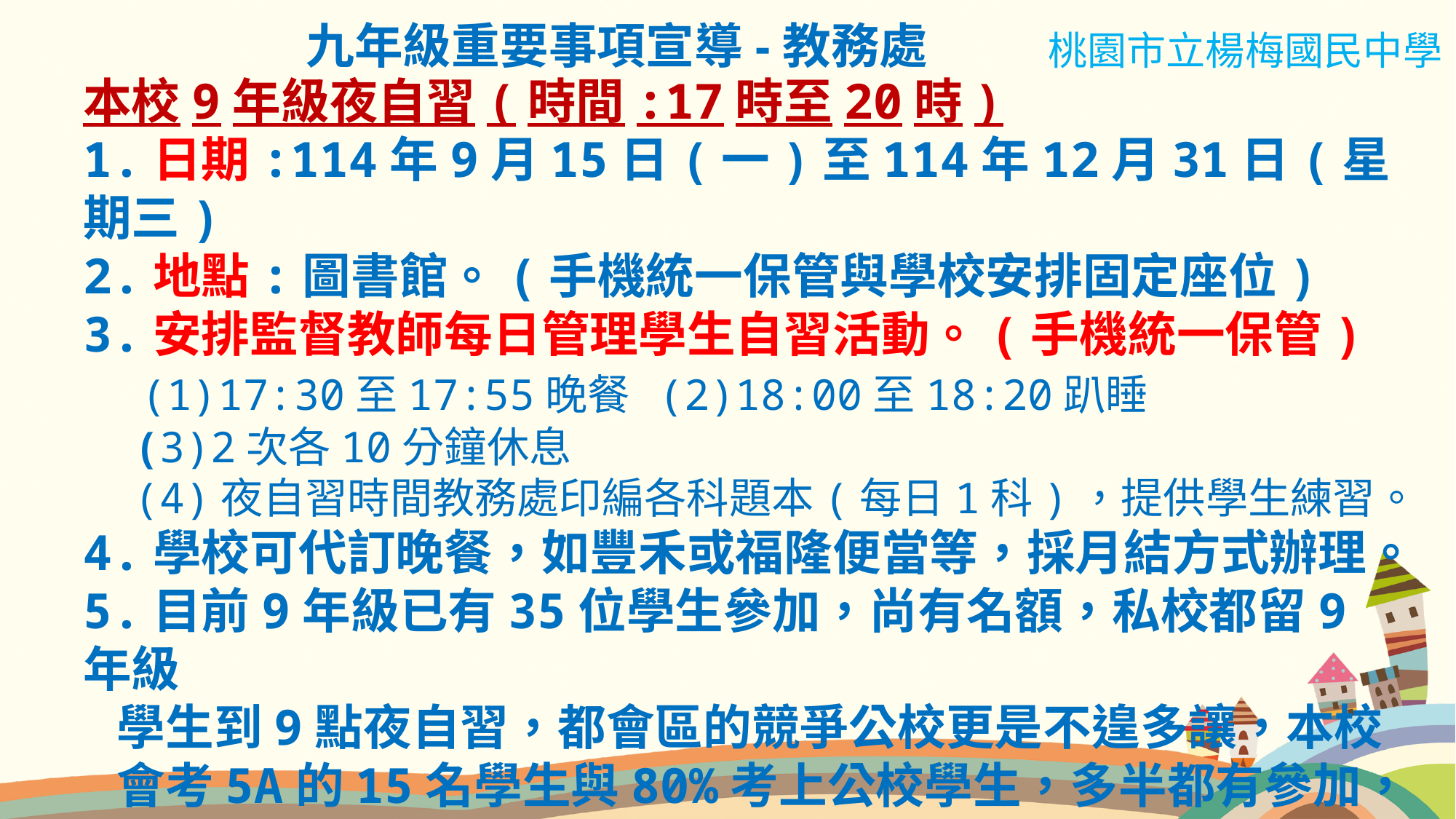

九年級重要事項宣導-教務處
桃園市立楊梅國民中學
本校9年級夜自習(時間:17時至20時)
1.日期:114年9月15日(一)至114年12月31日(星期三)
2.地點:圖書館。(手機統一保管與學校安排固定座位)
3.安排監督教師每日管理學生自習活動。(手機統一保管)
  (1)17:30至17:55晚餐  (2)18:00至18:20趴睡
  (3)2次各10分鐘休息
  (4)夜自習時間教務處印編各科題本(每日1科)，提供學生練習。
4.學校可代訂晚餐，如豐禾或福隆便當等，採月結方式辦理。
5.目前9年級已有35位學生參加，尚有名額，私校都留9年級
  學生到9點夜自習，都會區的競爭公校更是不遑多讓，本校
  會考5A的15名學生與80%考上公校學生，多半都有參加，
  效果非常好而顯著。請家長們多鼓勵孩子利用時間精進。